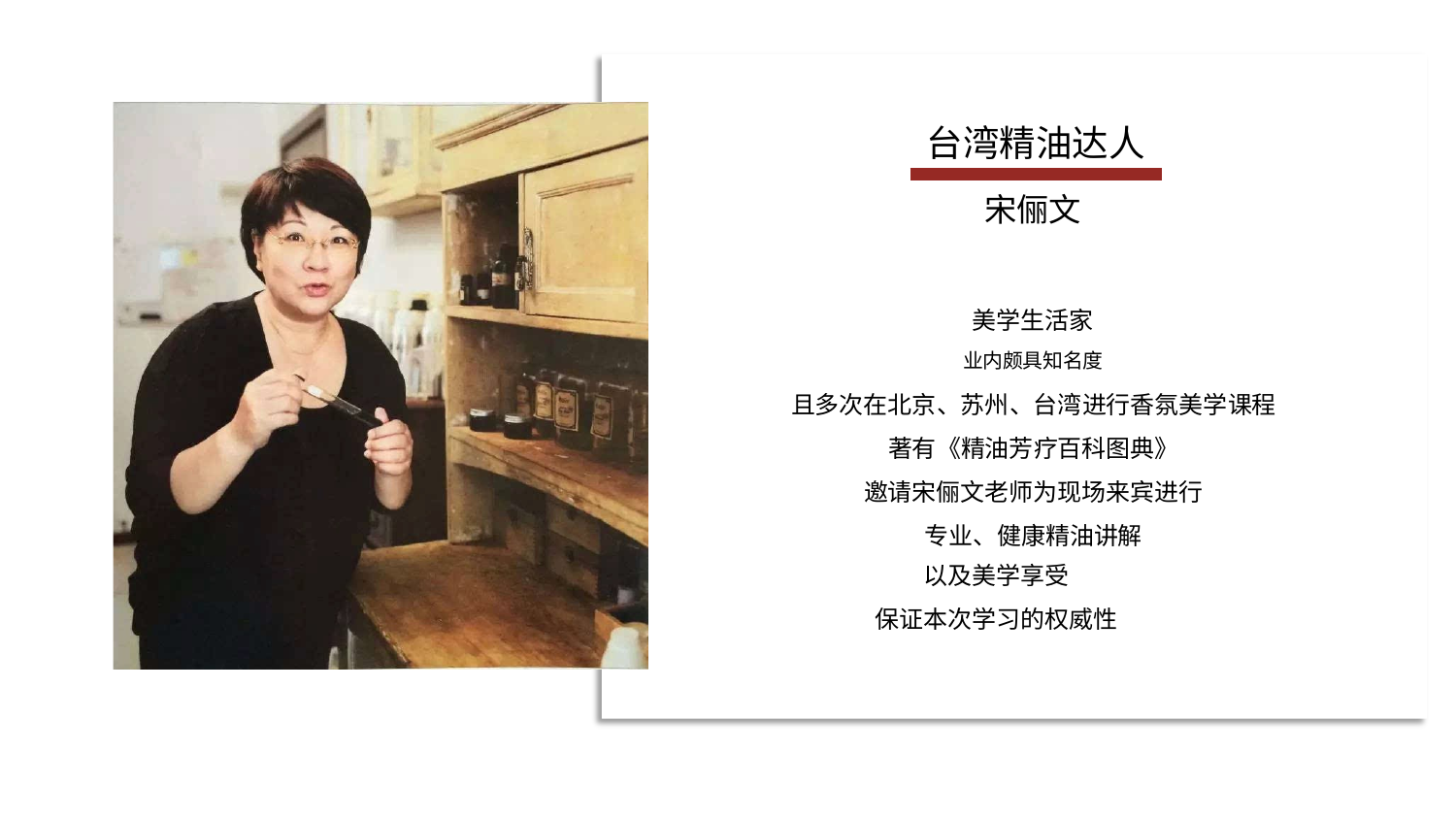

# 台湾精油达人

宋俪文

美学生活家
业内颇具知名度
且多次在北京、苏州、台湾进行香氛美学课程 著有《精油芳疗百科图典》
邀请宋俪文老师为现场来宾进行 专业、健康精油讲解
以及美学享受
保证本次学习的权威性